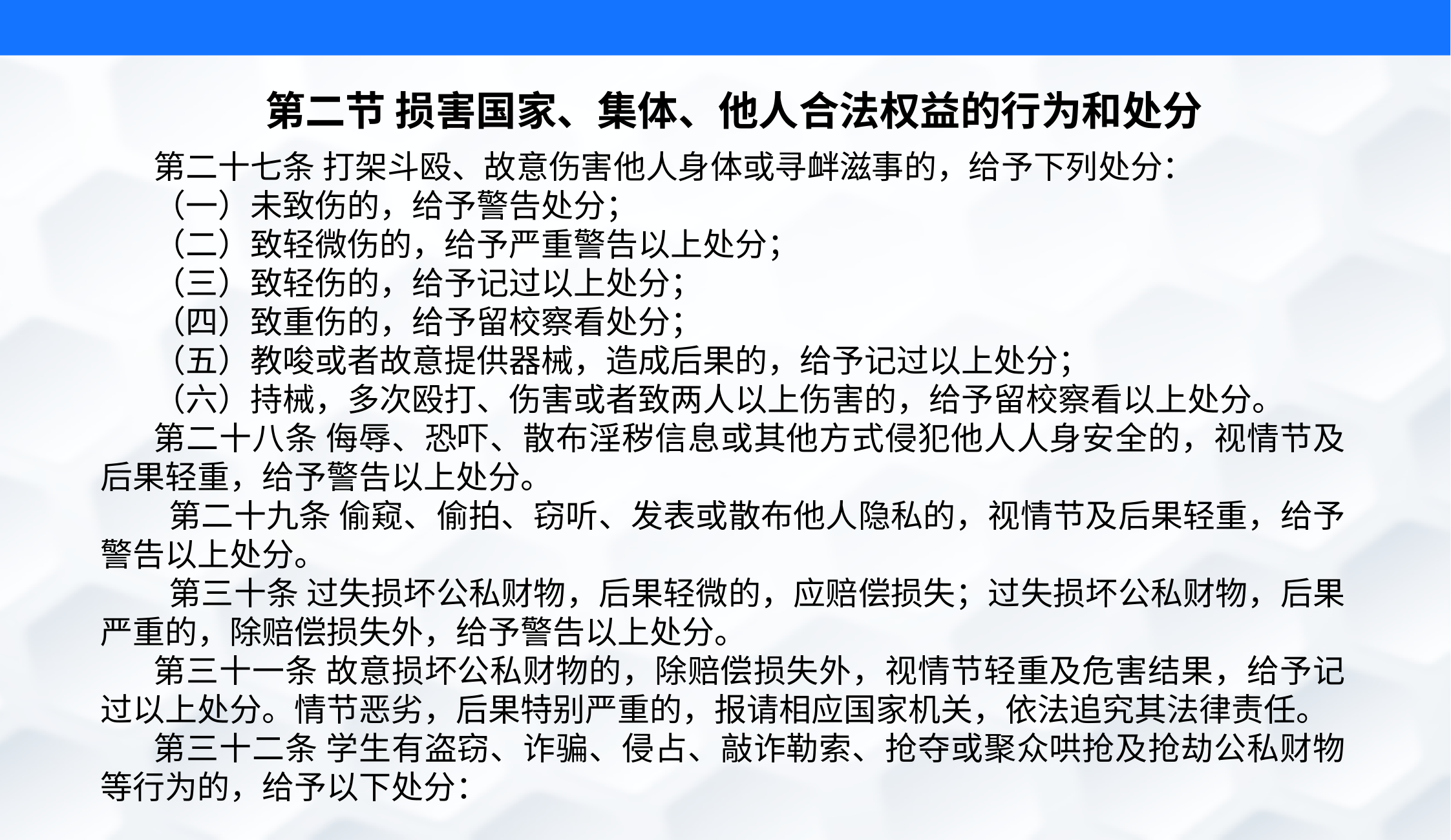

第二节 损害国家、集体、他人合法权益的行为和处分
第二十七条 打架斗殴、故意伤害他人身体或寻衅滋事的，给予下列处分：
（一）未致伤的，给予警告处分；
（二）致轻微伤的，给予严重警告以上处分；
（三）致轻伤的，给予记过以上处分；
（四）致重伤的，给予留校察看处分；
（五）教唆或者故意提供器械，造成后果的，给予记过以上处分；
（六）持械，多次殴打、伤害或者致两人以上伤害的，给予留校察看以上处分。
第二十八条 侮辱、恐吓、散布淫秽信息或其他方式侵犯他人人身安全的，视情节及后果轻重，给予警告以上处分。
 第二十九条 偷窥、偷拍、窃听、发表或散布他人隐私的，视情节及后果轻重，给予警告以上处分。
 第三十条 过失损坏公私财物，后果轻微的，应赔偿损失；过失损坏公私财物，后果严重的，除赔偿损失外，给予警告以上处分。
第三十一条 故意损坏公私财物的，除赔偿损失外，视情节轻重及危害结果，给予记过以上处分。情节恶劣，后果特别严重的，报请相应国家机关，依法追究其法律责任。
第三十二条 学生有盗窃、诈骗、侵占、敲诈勒索、抢夺或聚众哄抢及抢劫公私财物等行为的，给予以下处分：